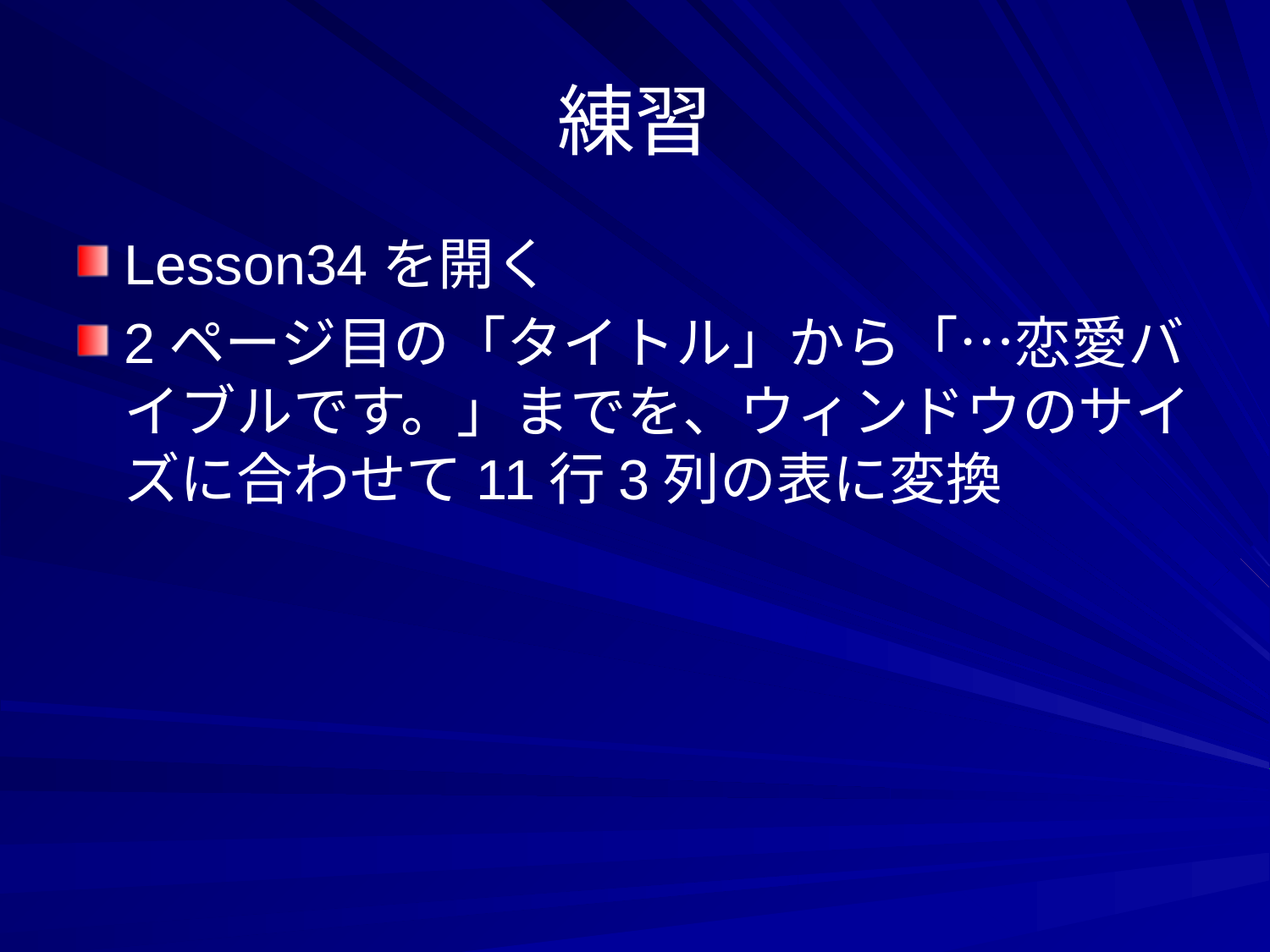

# 練習
Lesson34を開く
2ページ目の「タイトル」から「…恋愛バイブルです。」までを、ウィンドウのサイズに合わせて11行3列の表に変換